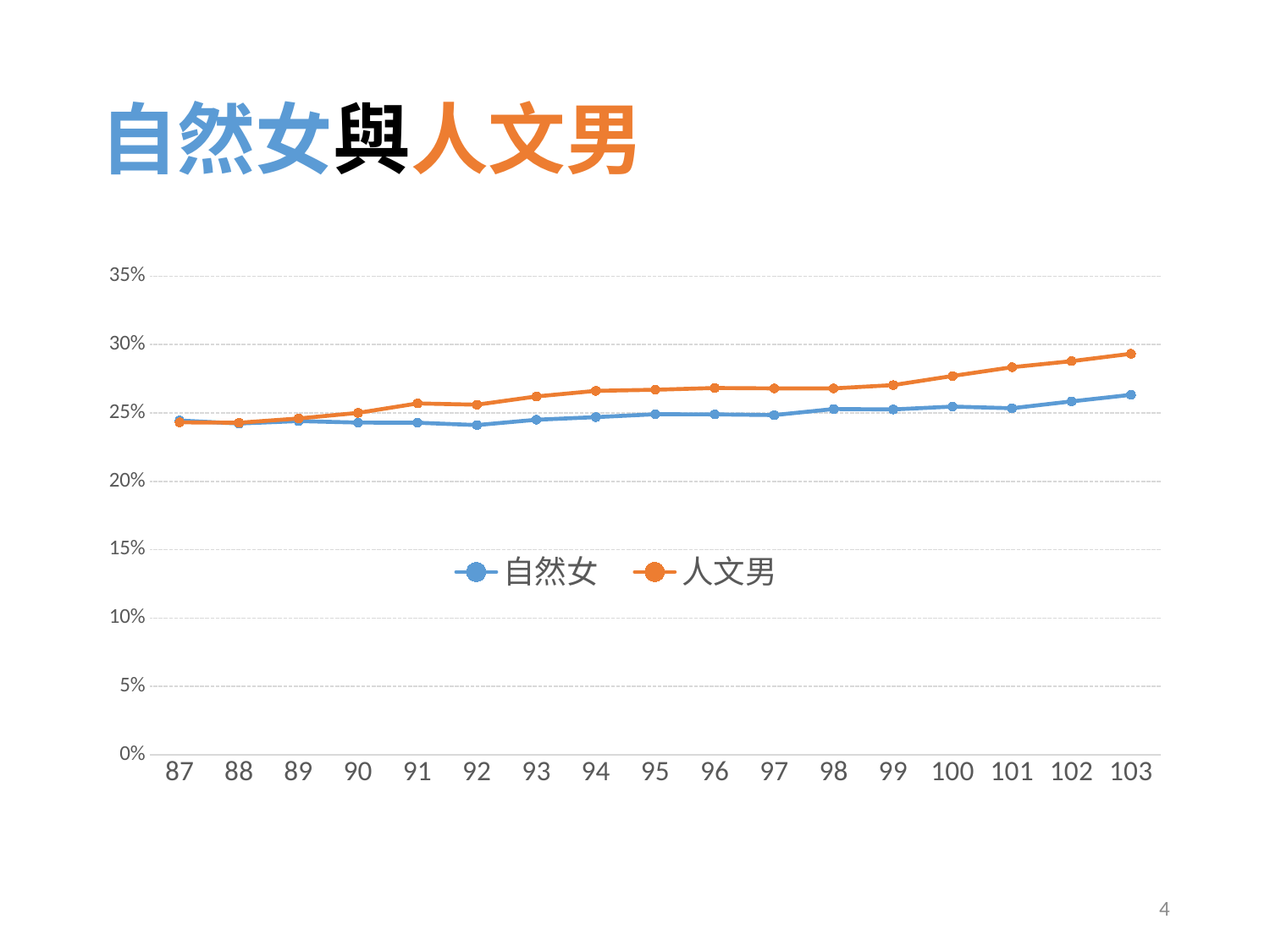

# 自然女與人文男

### Chart

| Category | 自然女 | 人文男 |
|---|---|---|
| 87 | 0.2444 | 0.2431 |
| 88 | 0.2422 | 0.2428 |
| 89 | 0.244 | 0.2459 |
| 90 | 0.2429 | 0.25 |
| 91 | 0.2428 | 0.2569 |
| 92 | 0.2411 | 0.256 |
| 93 | 0.245 | 0.262 |
| 94 | 0.2469 | 0.2661 |
| 95 | 0.249 | 0.2669 |
| 96 | 0.2489 | 0.2682 |
| 97 | 0.2484 | 0.2679 |
| 98 | 0.2528 | 0.2679 |
| 99 | 0.2525 | 0.2703 |
| 100 | 0.2546 | 0.277 |
| 101 | 0.2534 | 0.2834 |
| 102 | 0.2584 | 0.2878 |
| 103 | 0.2632 | 0.2932 |
4